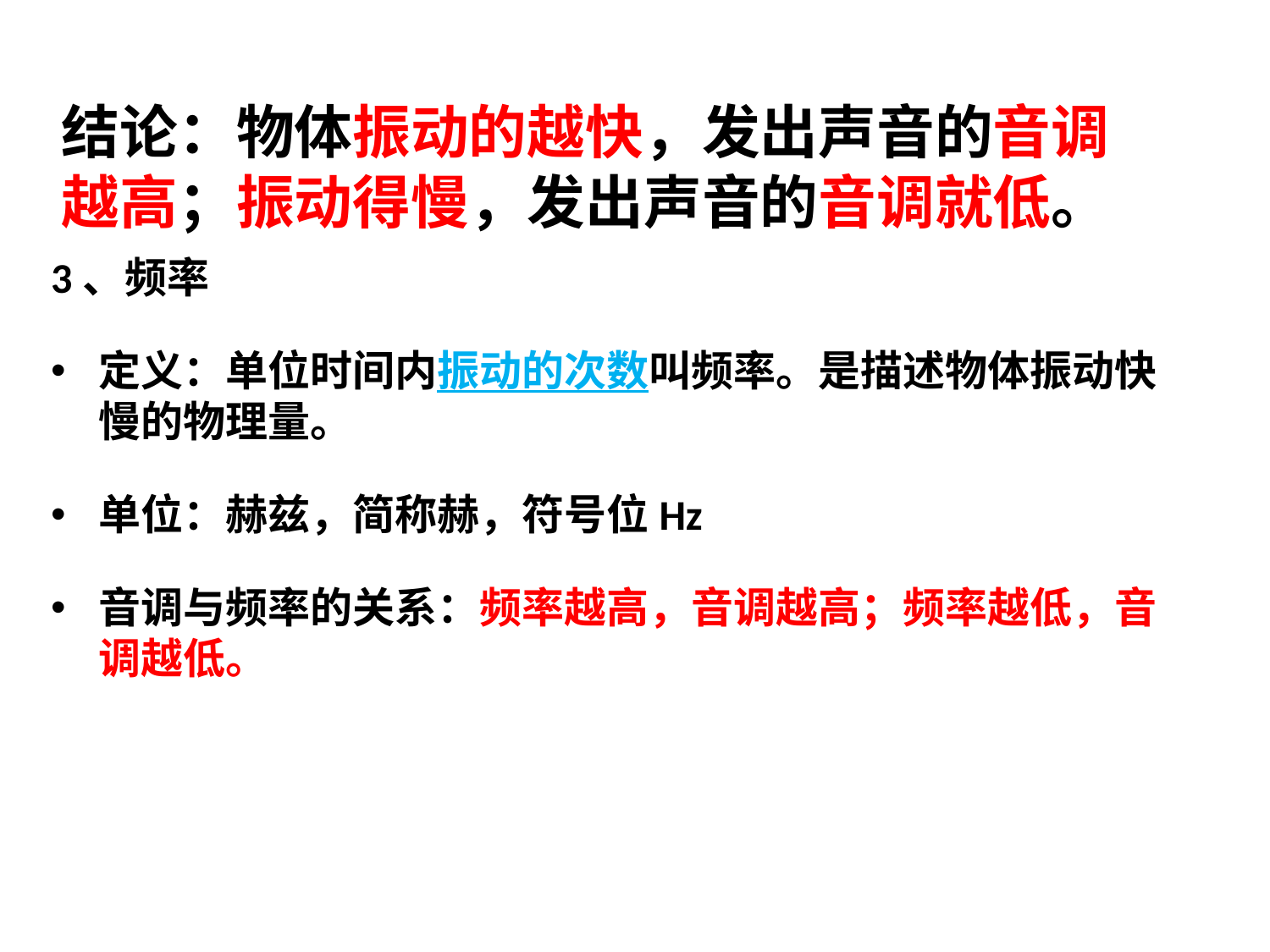

# 结论：物体振动的越快，发出声音的音调越高；振动得慢，发出声音的音调就低。
3、频率
定义：单位时间内振动的次数叫频率。是描述物体振动快慢的物理量。
单位：赫兹，简称赫，符号位Hz
音调与频率的关系：频率越高，音调越高；频率越低，音调越低。